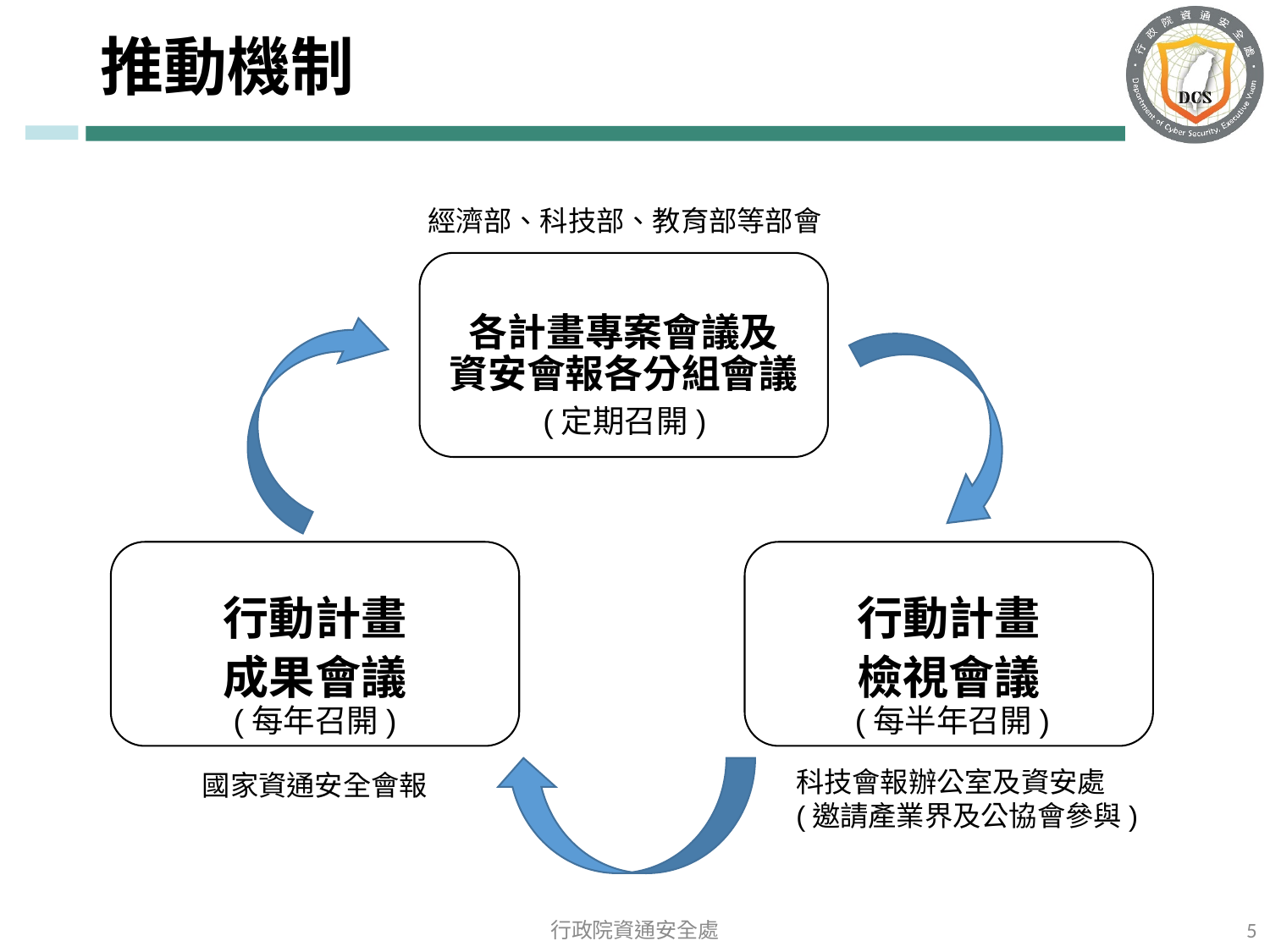

# 推動機制
經濟部、科技部、教育部等部會
各計畫專案會議及
資安會報各分組會議

(定期召開)
行動計畫
成果會議
行動計畫
檢視會議
(每年召開)
(每半年召開)

科技會報辦公室及資安處
(邀請產業界及公協會參與)
國家資通安全會報
5
行政院資通安全處